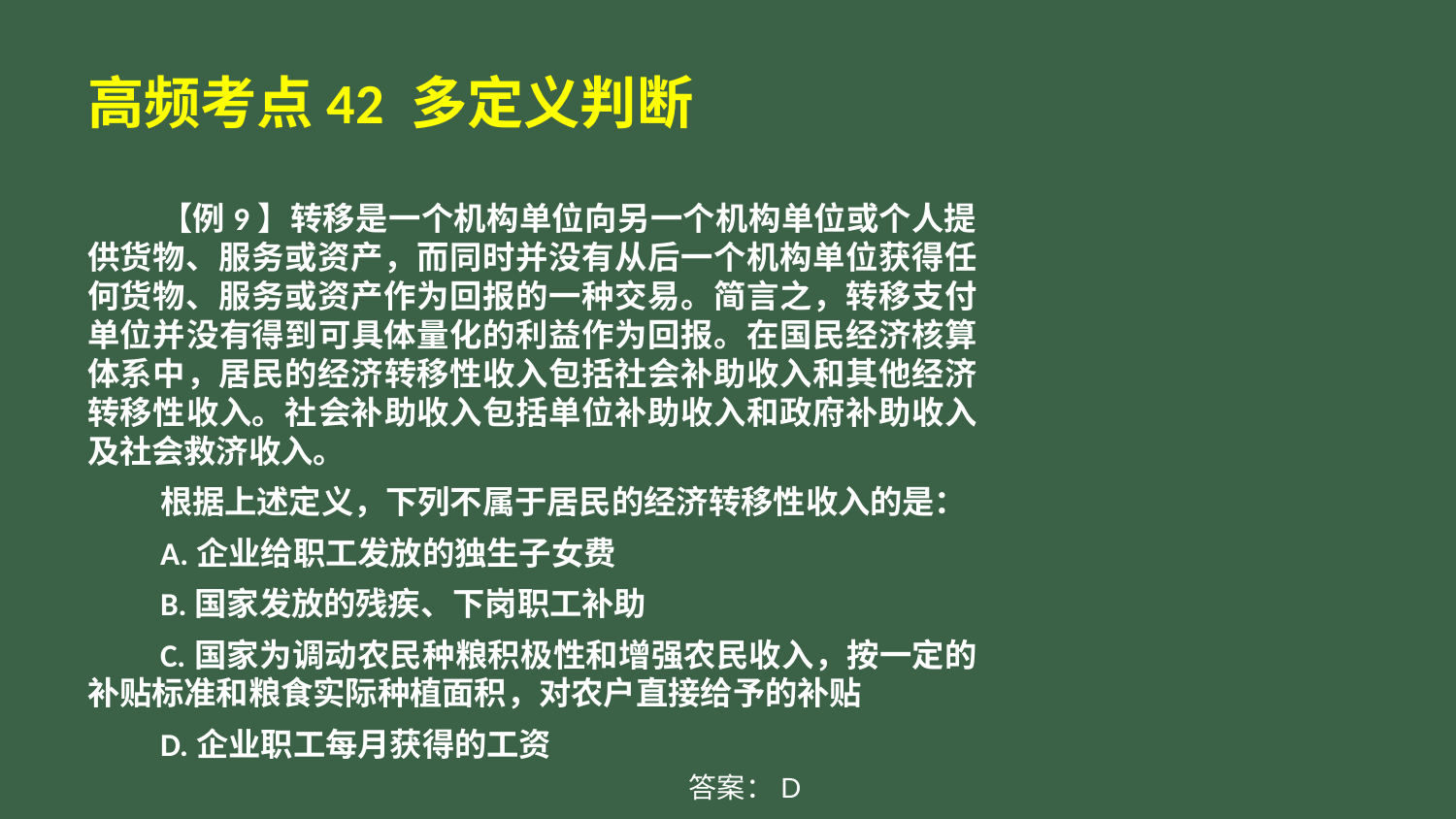

# 高频考点42 多定义判断
【例9】转移是一个机构单位向另一个机构单位或个人提供货物、服务或资产，而同时并没有从后一个机构单位获得任何货物、服务或资产作为回报的一种交易。简言之，转移支付单位并没有得到可具体量化的利益作为回报。在国民经济核算体系中，居民的经济转移性收入包括社会补助收入和其他经济转移性收入。社会补助收入包括单位补助收入和政府补助收入及社会救济收入。
根据上述定义，下列不属于居民的经济转移性收入的是：
A.企业给职工发放的独生子女费
B.国家发放的残疾、下岗职工补助
C.国家为调动农民种粮积极性和增强农民收入，按一定的补贴标准和粮食实际种植面积，对农户直接给予的补贴
D.企业职工每月获得的工资

答案：D